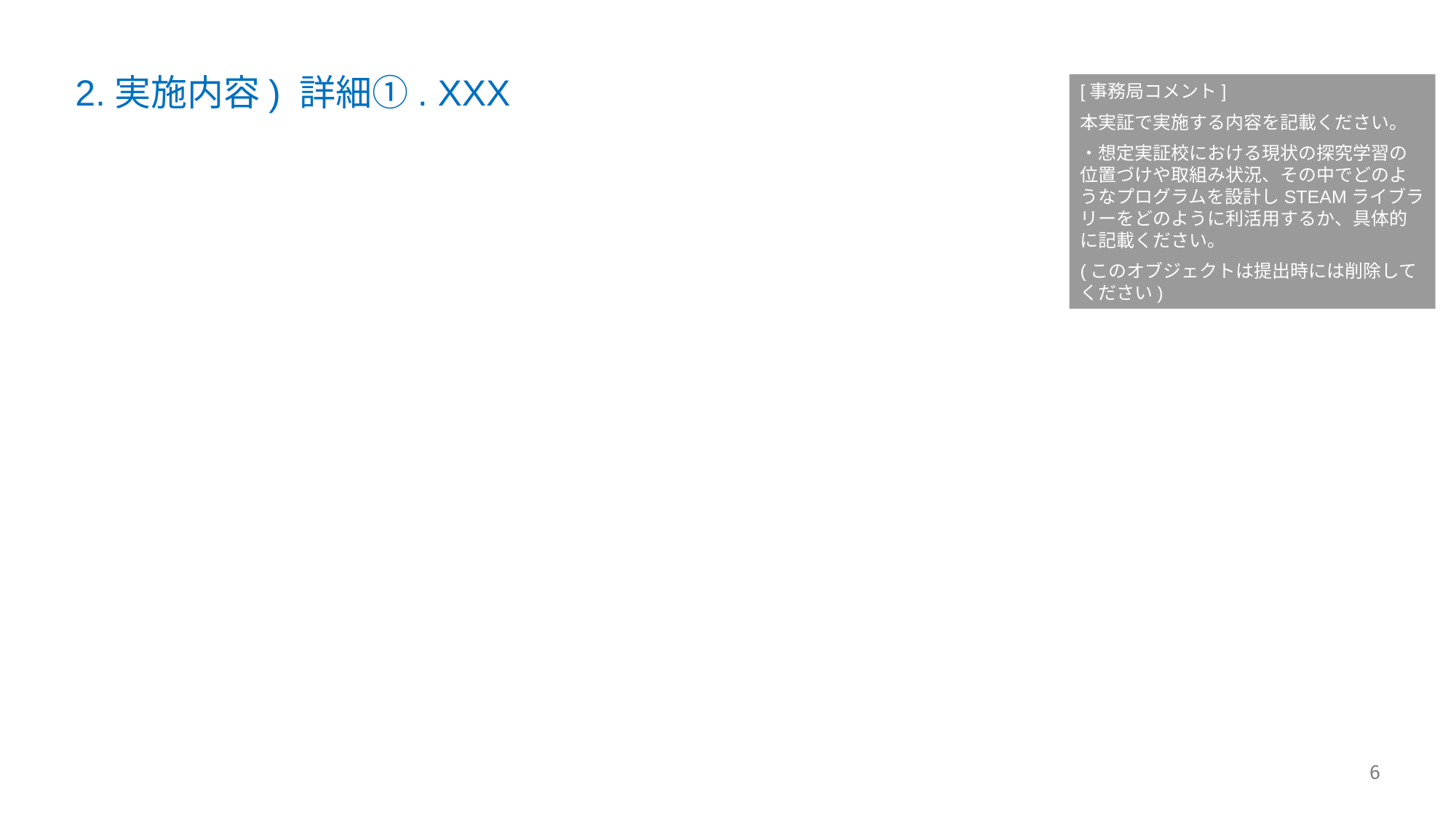

# 2.実施内容) 詳細①. XXX
[事務局コメント]
本実証で実施する内容を記載ください。
・想定実証校における現状の探究学習の位置づけや取組み状況、その中でどのようなプログラムを設計しSTEAMライブラリーをどのように利活用するか、具体的に記載ください。
(このオブジェクトは提出時には削除してください)